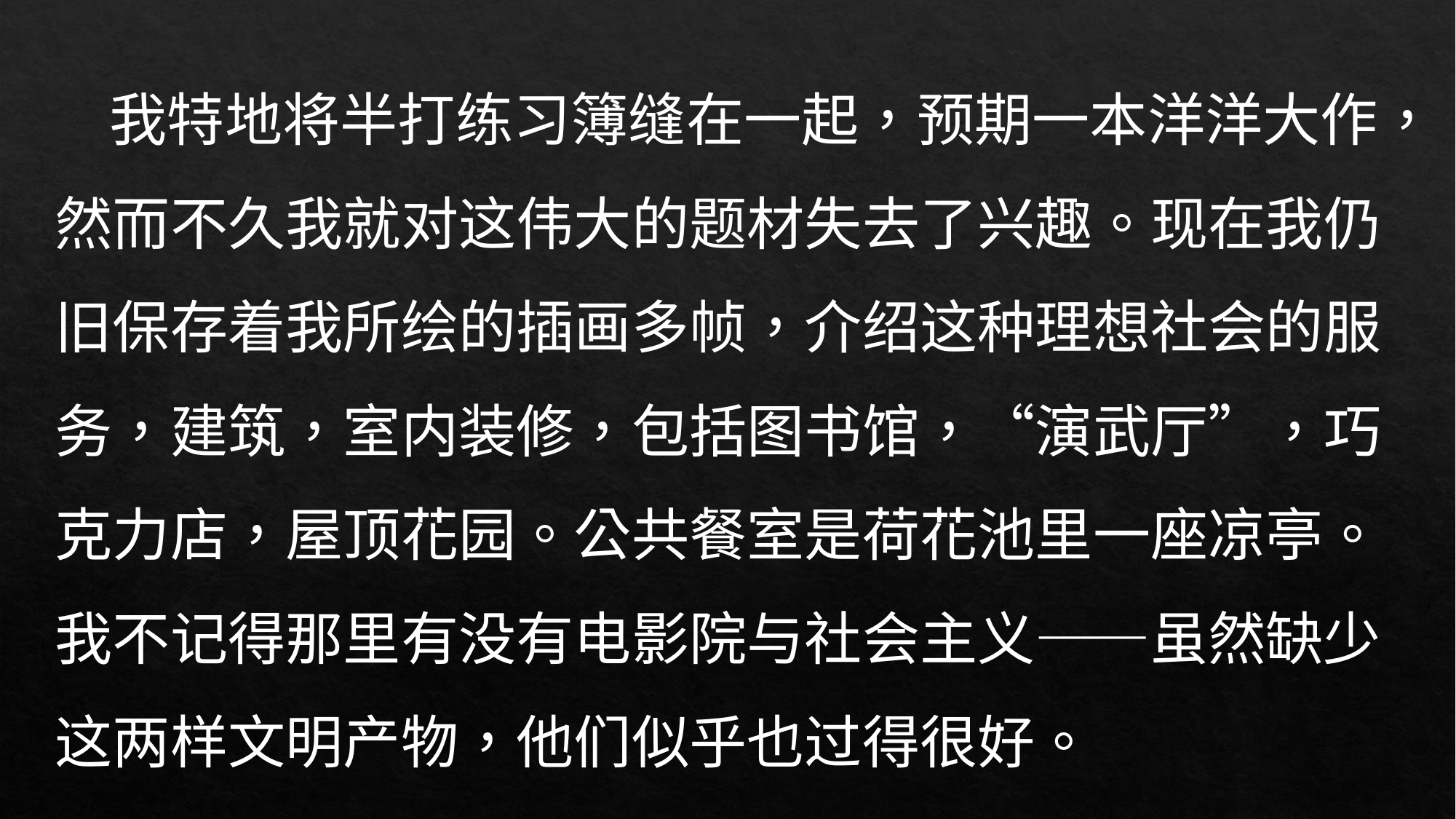

我特地将半打练习簿缝在一起，预期一本洋洋大作，然而不久我就对这伟大的题材失去了兴趣。现在我仍旧保存着我所绘的插画多帧，介绍这种理想社会的服务，建筑，室内装修，包括图书馆，“演武厅”，巧克力店，屋顶花园。公共餐室是荷花池里一座凉亭。我不记得那里有没有电影院与社会主义——虽然缺少这两样文明产物，他们似乎也过得很好。